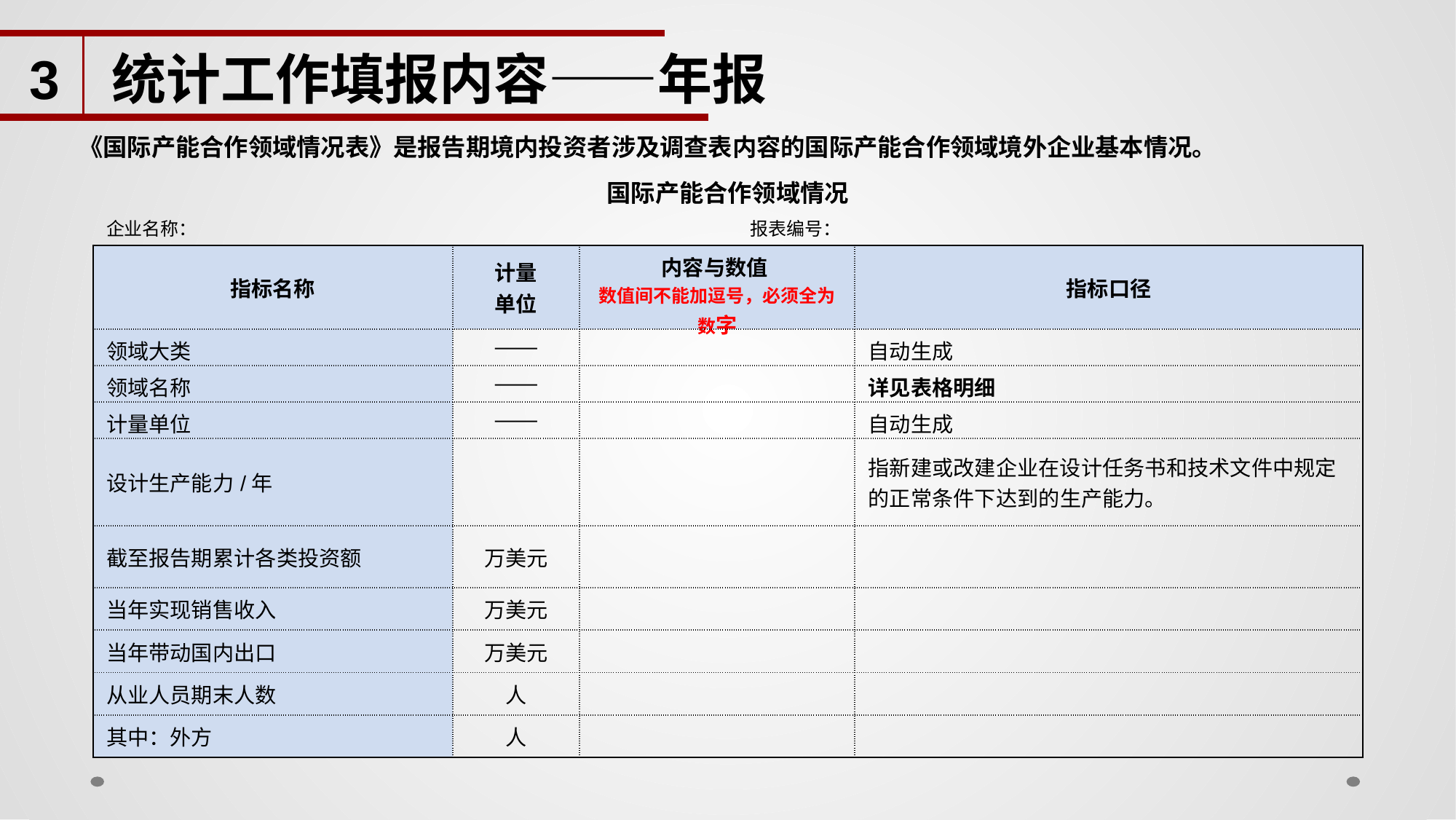

3
统计工作填报内容——年报
《国际产能合作领域情况表》是报告期境内投资者涉及调查表内容的国际产能合作领域境外企业基本情况。
| 国际产能合作领域情况 |  |  |  |
| --- | --- | --- | --- |
| 企业名称： |  | 报表编号： |  |
| 指标名称 | 计量 单位 | 内容与数值 数值间不能加逗号，必须全为数字 | 指标口径 |
| 领域大类 | —— |  | 自动生成 |
| 领域名称 | —— |  | 详见表格明细 |
| 计量单位 | —— |  | 自动生成 |
| 设计生产能力/年 |  |  | 指新建或改建企业在设计任务书和技术文件中规定的正常条件下达到的生产能力。 |
| 截至报告期累计各类投资额 | 万美元 |  |  |
| 当年实现销售收入 | 万美元 |  |  |
| 当年带动国内出口 | 万美元 |  |  |
| 从业人员期末人数 | 人 |  |  |
| 其中：外方 | 人 |  |  |